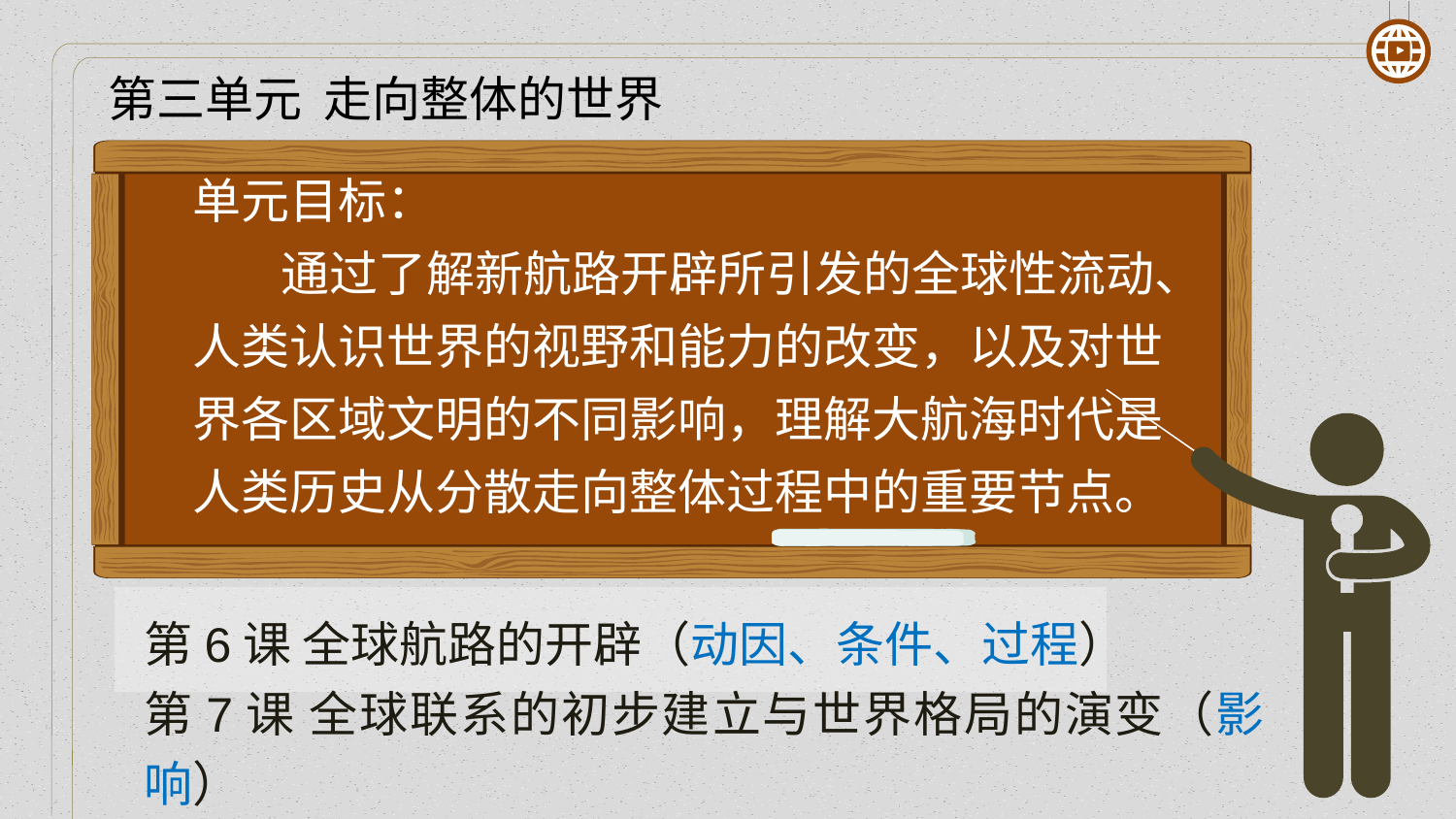

第三单元  走向整体的世界

单元目标：
       通过了解新航路开辟所引发的全球性流动、人类认识世界的视野和能力的改变，以及对世界各区域文明的不同影响，理解大航海时代是人类历史从分散走向整体过程中的重要节点。

第6课 全球航路的开辟（动因、条件、过程）
第7课 全球联系的初步建立与世界格局的演变（影响）